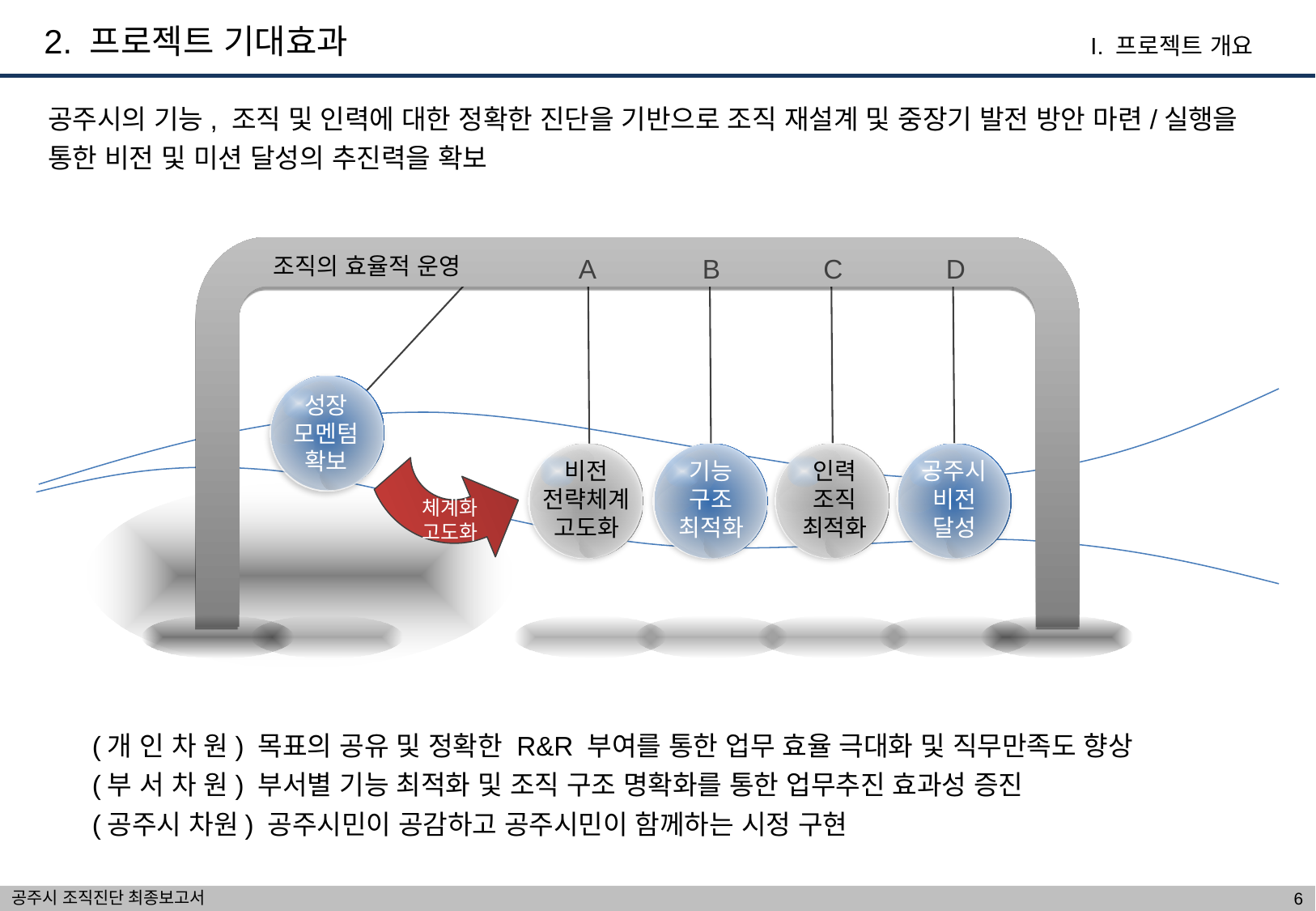

2. 프로젝트 기대효과
I. 프로젝트 개요
공주시의 기능, 조직 및 인력에 대한 정확한 진단을 기반으로 조직 재설계 및 중장기 발전 방안 마련/실행을 통한 비전 및 미션 달성의 추진력을 확보

조직의 효율적 운영
A
B
C
D

성장
모멘텀
확보

비전
전략체계
고도화
기능
구조
최적화
인력
조직
최적화
공주시
비전
달성

체계화
고도화

(개 인 차 원) 목표의 공유 및 정확한 R&R 부여를 통한 업무 효율 극대화 및 직무만족도 향상
(부 서 차 원) 부서별 기능 최적화 및 조직 구조 명확화를 통한 업무추진 효과성 증진
(공주시 차원) 공주시민이 공감하고 공주시민이 함께하는 시정 구현